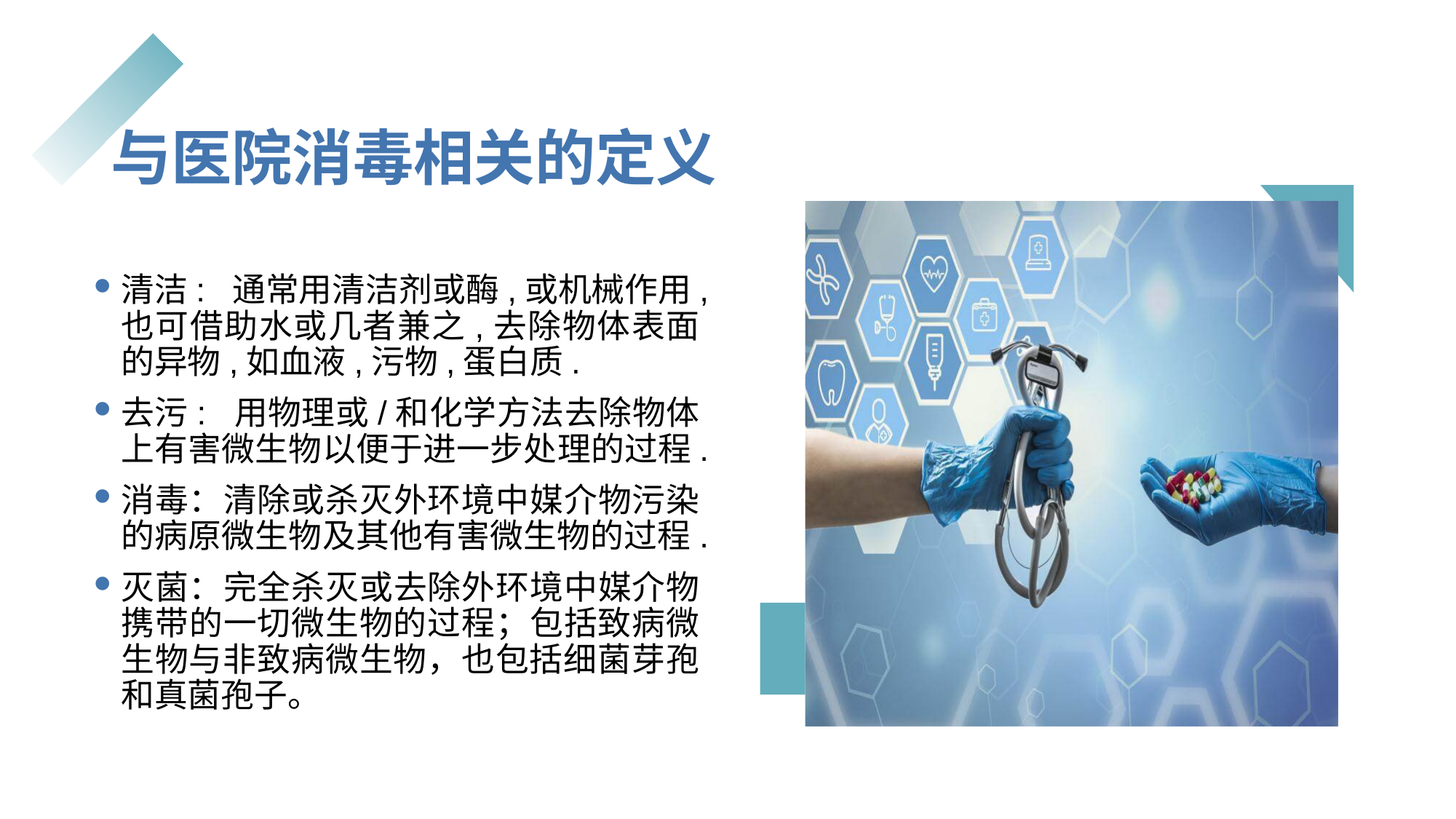

# 与医院消毒相关的定义

清洁:  通常用清洁剂或酶,或机械作用,也可借助水或几者兼之,去除物体表面的异物,如血液,污物,蛋白质.
去污:  用物理或/和化学方法去除物体上有害微生物以便于进一步处理的过程.
消毒：清除或杀灭外环境中媒介物污染的病原微生物及其他有害微生物的过程.
灭菌：完全杀灭或去除外环境中媒介物携带的一切微生物的过程；包括致病微生物与非致病微生物，也包括细菌芽孢和真菌孢子。